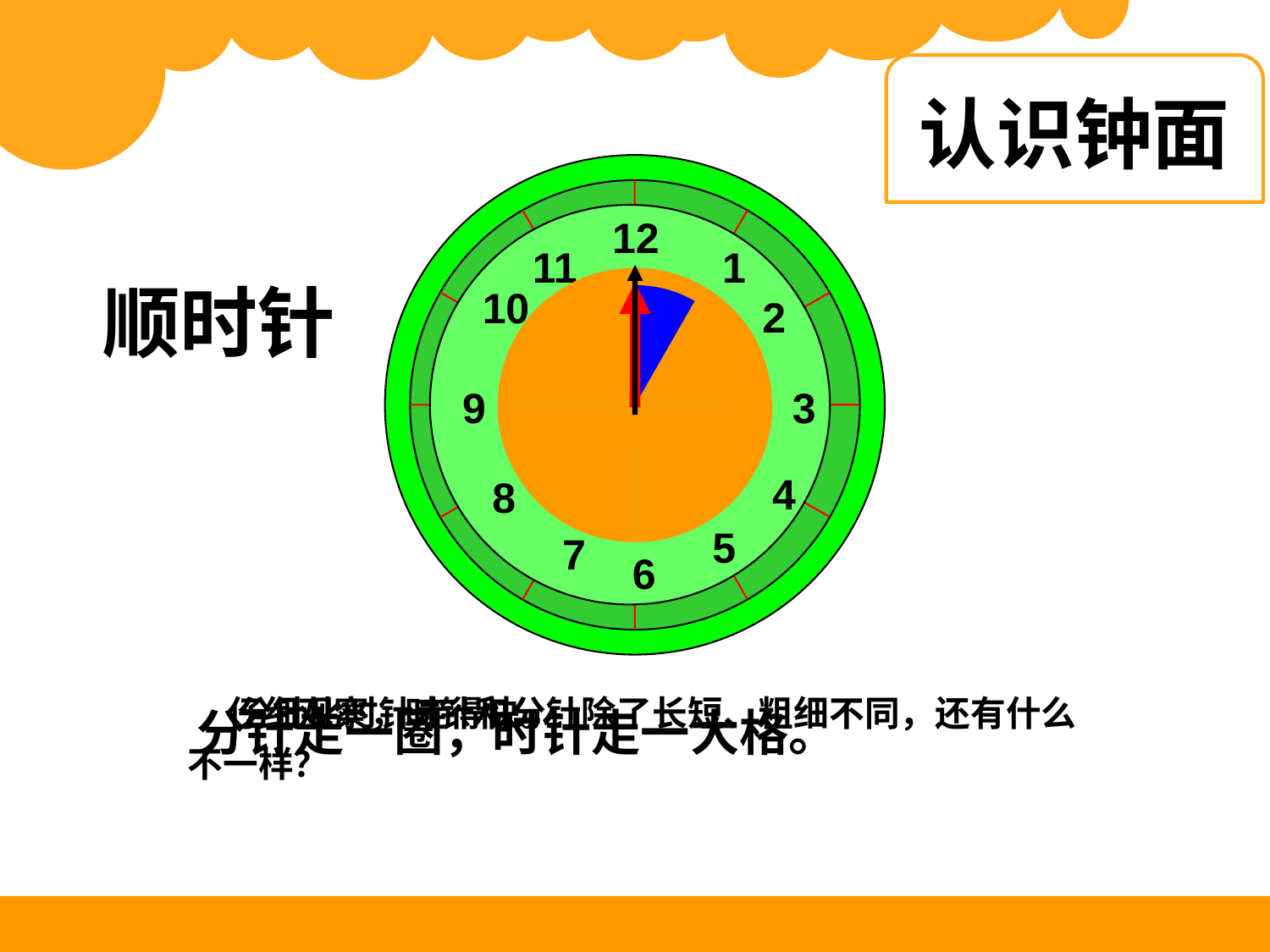

认识钟面

12
11
1
10
2
9
3
4
8
5
7
6

顺时针

    仔细观察，时针和分针除了长短、粗细不同，还有什么
不一样？
    分针比时针走得快。
分针走一圈，时针走一大格。